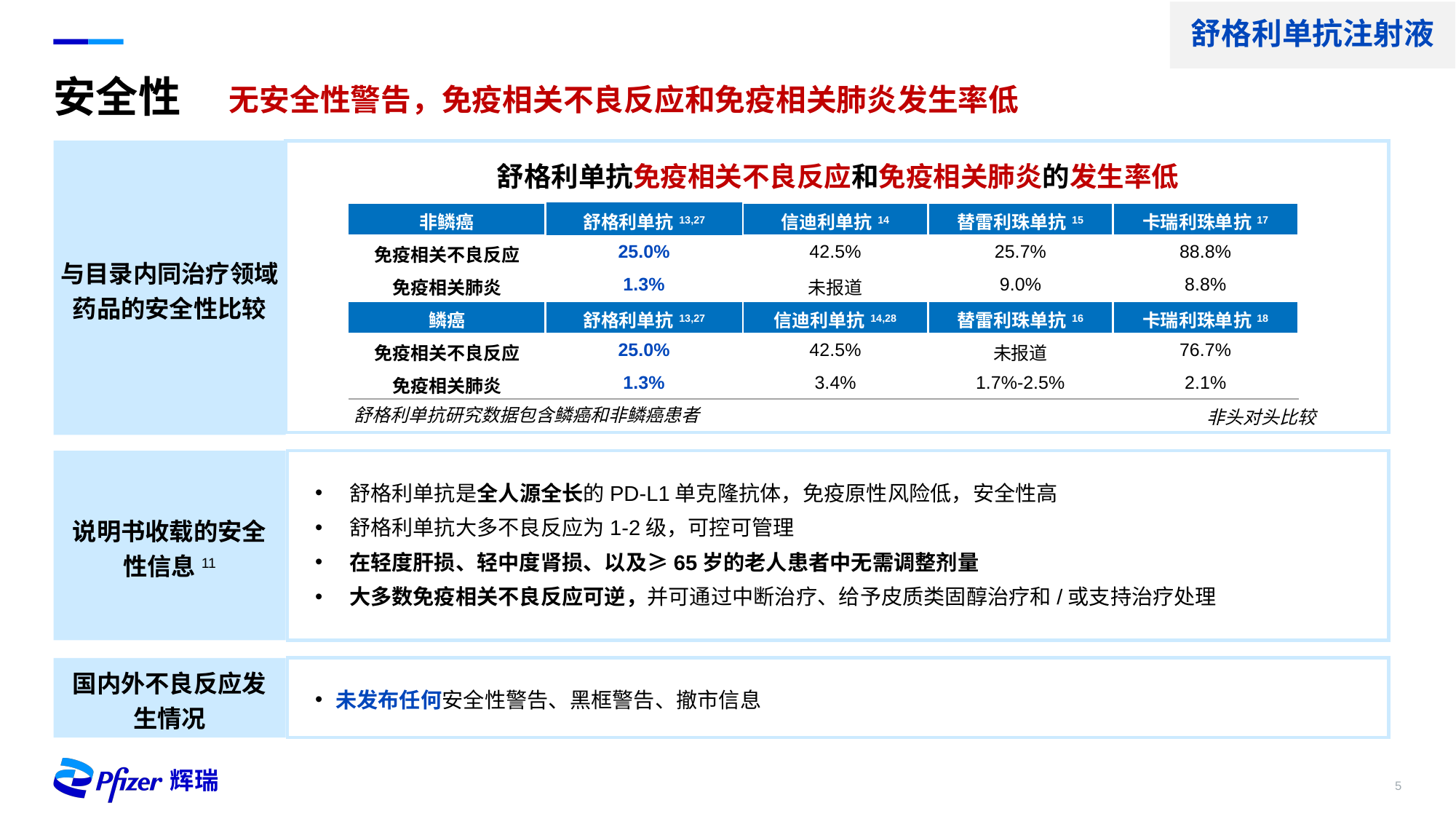

舒格利单抗注射液
安全性
无安全性警告，免疫相关不良反应和免疫相关肺炎发生率低

舒格利单抗免疫相关不良反应和免疫相关肺炎的发生率低
| 非鳞癌 | 舒格利单抗13,27 | 信迪利单抗14 | 替雷利珠单抗15 | 卡瑞利珠单抗17 |
| --- | --- | --- | --- | --- |
| 免疫相关不良反应 | 25.0% | 42.5% | 25.7% | 88.8% |
| 免疫相关肺炎 | 1.3% | 未报道 | 9.0% | 8.8% |
| 鳞癌 | 舒格利单抗13,27 | 信迪利单抗14,28 | 替雷利珠单抗16 | 卡瑞利珠单抗18 |
| 免疫相关不良反应 | 25.0% | 42.5% | 未报道 | 76.7% |
| 免疫相关肺炎 | 1.3% | 3.4% | 1.7%-2.5% | 2.1% |
与目录内同治疗领域药品的安全性比较
舒格利单抗研究数据包含鳞癌和非鳞癌患者
非头对头比较
说明书收载的安全性信息11

舒格利单抗是全人源全长的PD-L1单克隆抗体，免疫原性风险低，安全性高
舒格利单抗大多不良反应为1-2级，可控可管理
在轻度肝损、轻中度肾损、以及≥65岁的老人患者中无需调整剂量
大多数免疫相关不良反应可逆，并可通过中断治疗、给予皮质类固醇治疗和/或支持治疗处理

国内外不良反应发生情况
未发布任何安全性警告、黑框警告、撤市信息